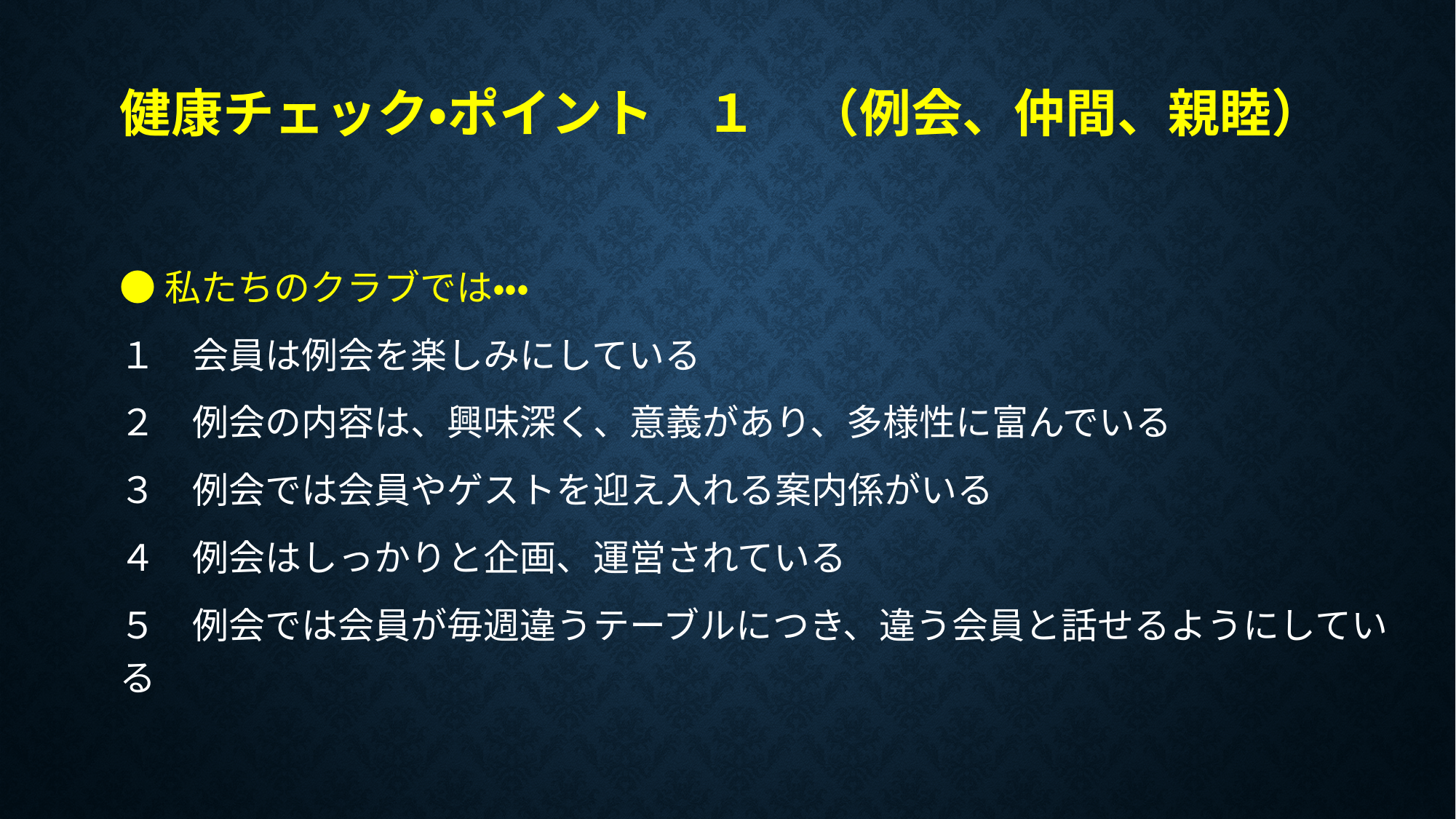

# 健康チェック・ポイント　１　（例会、仲間、親睦）
●私たちのクラブでは・・・
１　会員は例会を楽しみにしている
２　例会の内容は、興味深く、意義があり、多様性に富んでいる
３　例会では会員やゲストを迎え入れる案内係がいる
４　例会はしっかりと企画、運営されている
５　例会では会員が毎週違うテーブルにつき、違う会員と話せるようにしている